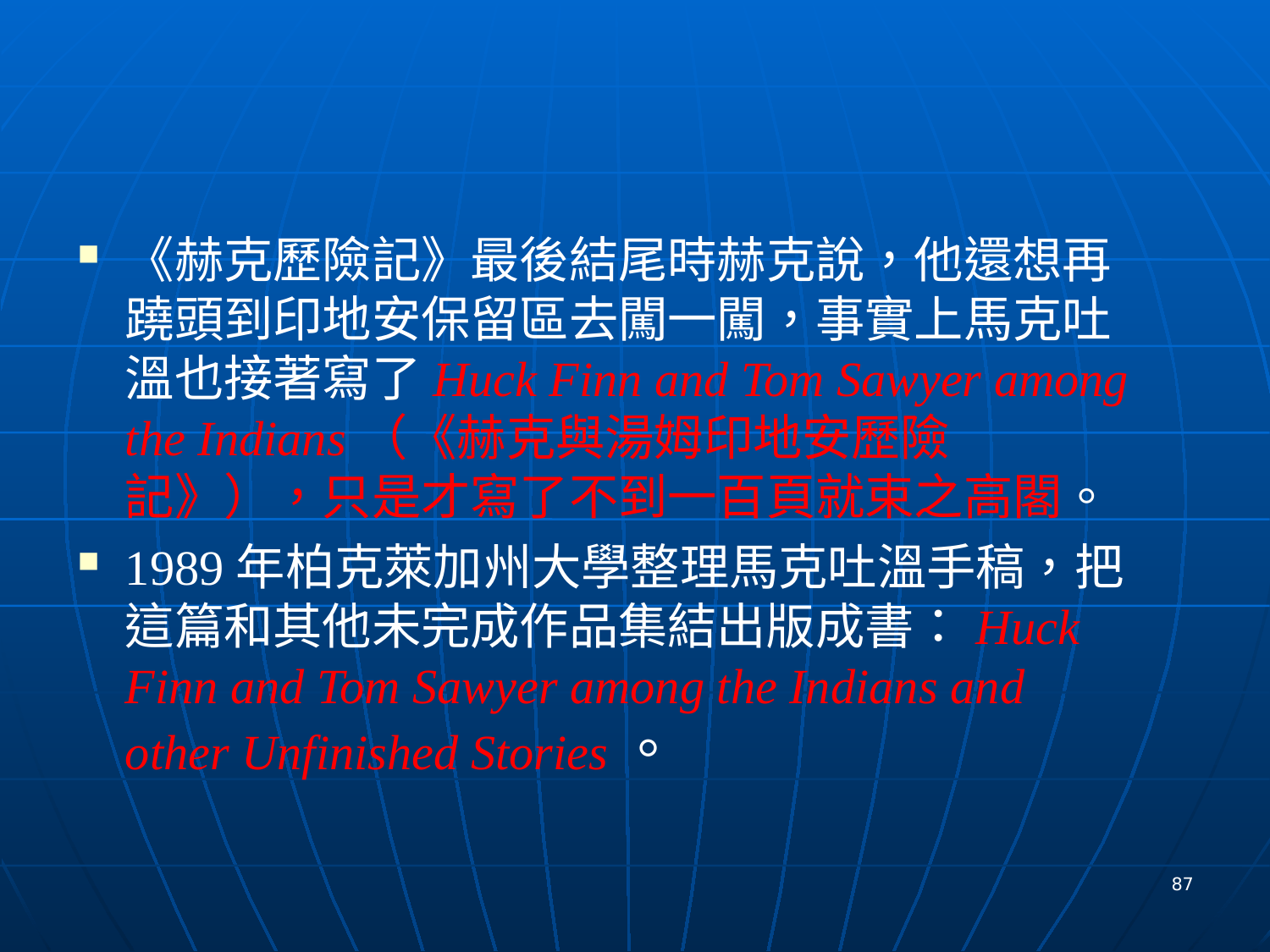

《赫克歷險記》最後結尾時赫克說，他還想再蹺頭到印地安保留區去闖一闖，事實上馬克吐溫也接著寫了Huck Finn and Tom Sawyer among the Indians（《赫克與湯姆印地安歷險記》），只是才寫了不到一百頁就束之高閣。
1989年柏克萊加州大學整理馬克吐溫手稿，把這篇和其他未完成作品集結出版成書：Huck Finn and Tom Sawyer among the Indians and other Unfinished Stories。
87